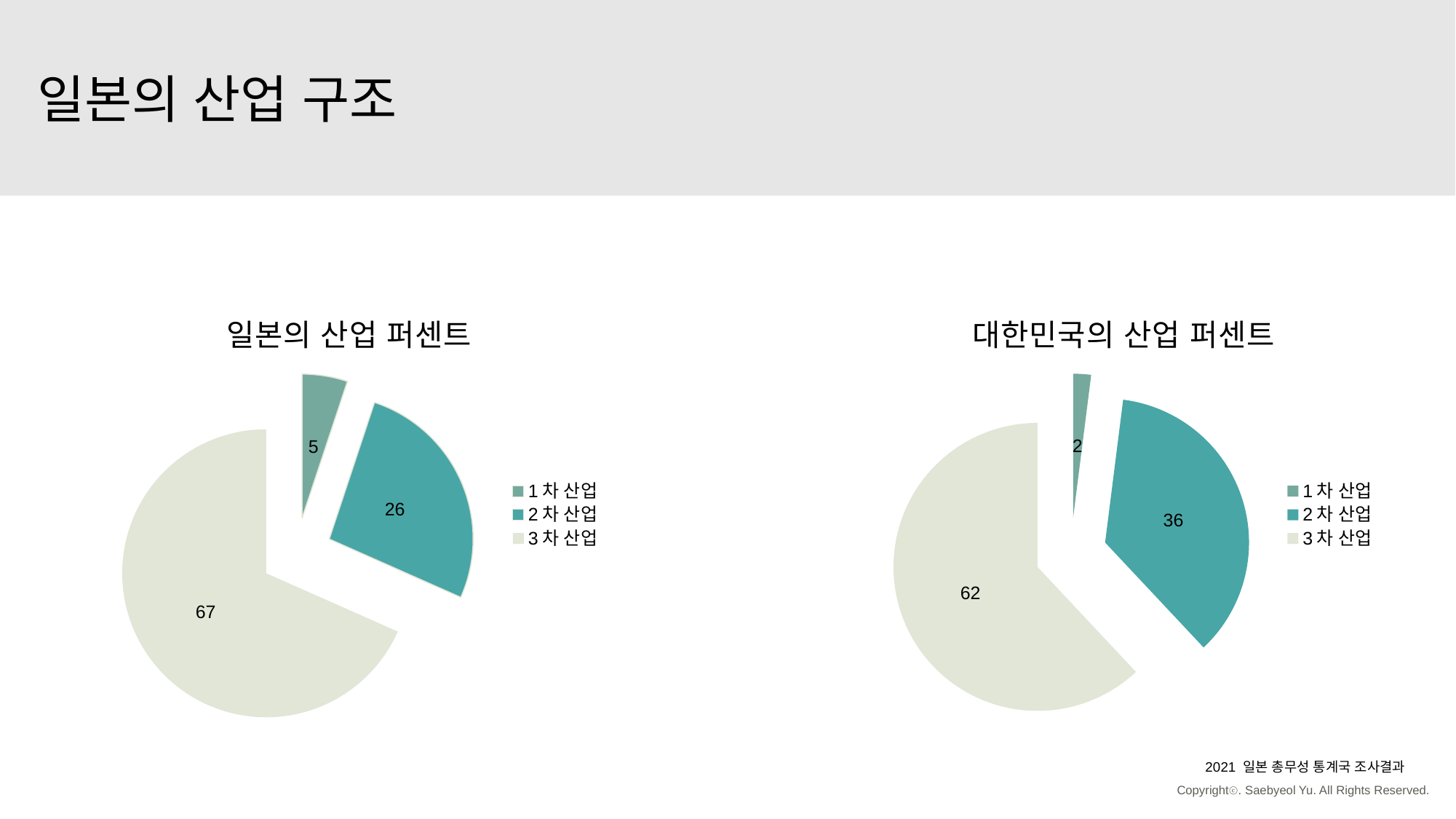

일본의 산업 구조

### Chart: 일본의 산업 퍼센트

| Category |  |
|---|---|
| 1차 산업 | 5.0 |
| 2차 산업 | 26.0 |
| 3차 산업 | 67.0 |

### Chart: 대한민국의 산업 퍼센트

| Category |  |
|---|---|
| 1차 산업 | 2.0 |
| 2차 산업 | 36.0 |
| 3차 산업 | 62.0 |
2021 일본 총무성 통계국 조사결과